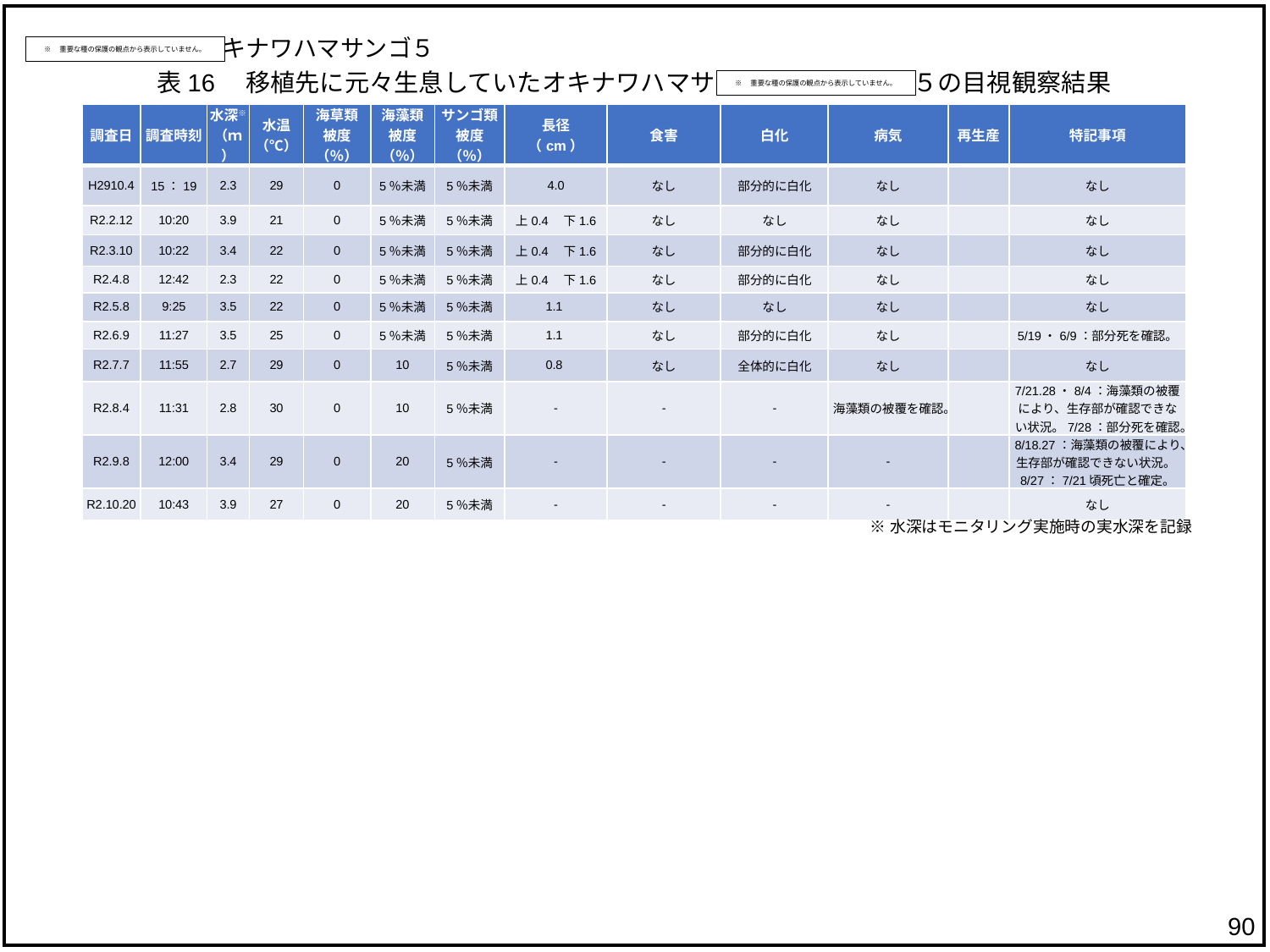

オキナワハマサンゴ５
※　重要な種の保護の観点から表示していません。
表16　移植先に元々生息していたオキナワハマサンゴ                           ５の目視観察結果
※　重要な種の保護の観点から表示していません。
| 調査日 | 調査時刻 | 水深※ （ｍ） | 水温 （℃） | 海草類 被度（％） | 海藻類 被度（％） | サンゴ類 被度（％） | 長径 （cm） | 食害 | 白化 | 病気 | 再生産 | 特記事項 |
| --- | --- | --- | --- | --- | --- | --- | --- | --- | --- | --- | --- | --- |
| H2910.4 | 15：19 | 2.3 | 29 | 0 | 5％未満 | 5％未満 | 4.0 | なし | 部分的に白化 | なし |  | なし |
| R2.2.12 | 10:20 | 3.9 | 21 | 0 | 5％未満 | 5％未満 | 上0.4　下1.6 | なし | なし | なし |  | なし |
| R2.3.10 | 10:22 | 3.4 | 22 | 0 | 5％未満 | 5％未満 | 上0.4　下1.6 | なし | 部分的に白化 | なし |  | なし |
| R2.4.8 | 12:42 | 2.3 | 22 | 0 | 5％未満 | 5％未満 | 上0.4　下1.6 | なし | 部分的に白化 | なし |  | なし |
| R2.5.8 | 9:25 | 3.5 | 22 | 0 | 5％未満 | 5％未満 | 1.1 | なし | なし | なし |  | なし |
| R2.6.9 | 11:27 | 3.5 | 25 | 0 | 5％未満 | 5％未満 | 1.1 | なし | 部分的に白化 | なし |  | 5/19・6/9：部分死を確認。 |
| R2.7.7 | 11:55 | 2.7 | 29 | 0 | 10 | 5％未満 | 0.8 | なし | 全体的に白化 | なし |  | なし |
| R2.8.4 | 11:31 | 2.8 | 30 | 0 | 10 | 5％未満 | - | - | - | 海藻類の被覆を確認。 |  | 7/21.28・8/4：海藻類の被覆により、生存部が確認できない状況。7/28：部分死を確認。 |
| R2.9.8 | 12:00 | 3.4 | 29 | 0 | 20 | 5％未満 | - | - | - | - |  | 8/18.27：海藻類の被覆により、生存部が確認できない状況。8/27：7/21頃死亡と確定。 |
| R2.10.20 | 10:43 | 3.9 | 27 | 0 | 20 | 5％未満 | - | - | - | - |  | なし |
※水深はモニタリング実施時の実水深を記録
90